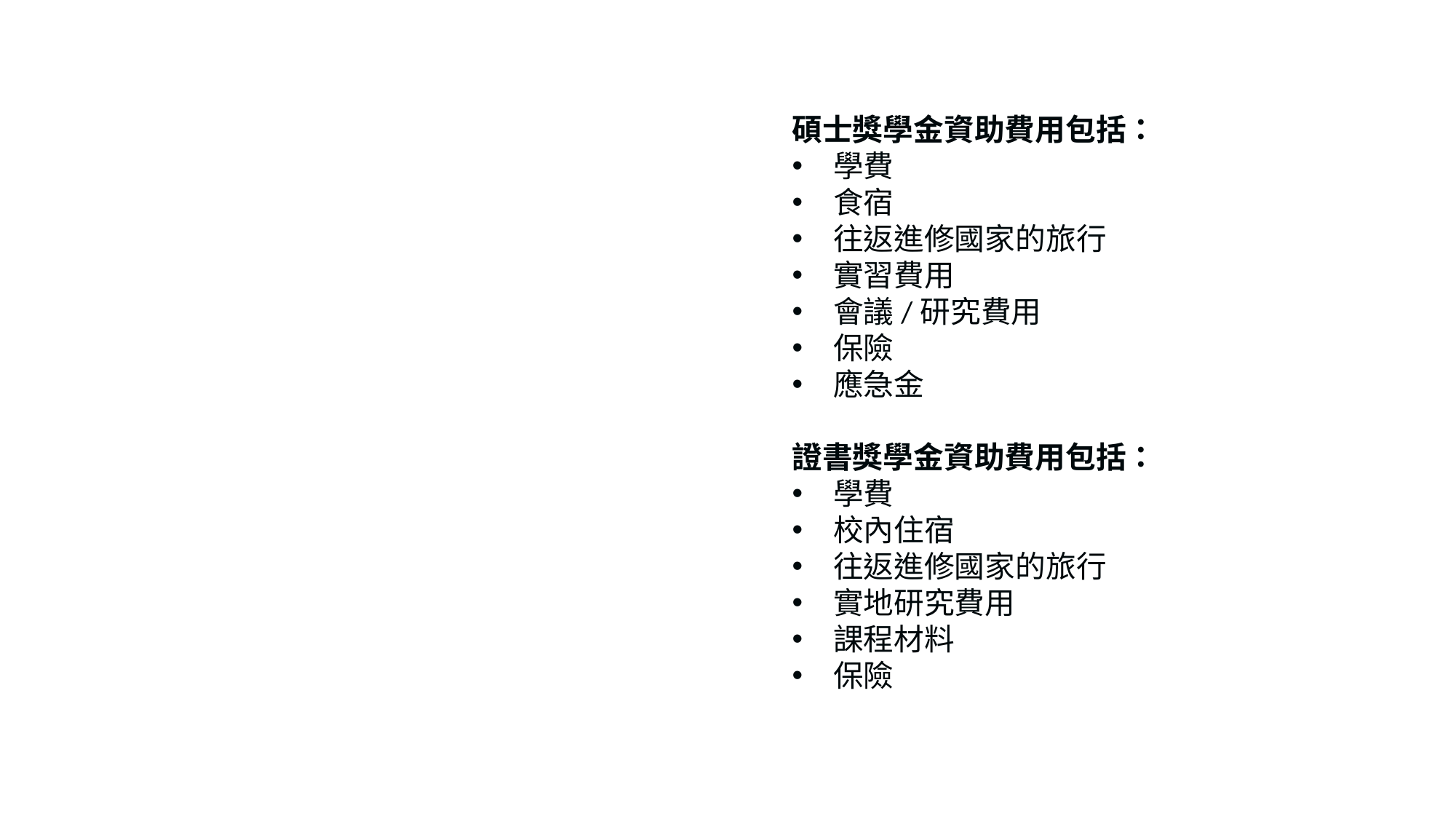

碩士獎學金資助費用包括：
學費
食宿
往返進修國家的旅行
實習費用
會議/研究費用
保險
應急金

證書獎學金資助費用包括：
學費
校內住宿
往返進修國家的旅行
實地研究費用
課程材料
保險

獎學金資助的金額
平均資助總金額：

碩士獎學金：86,000美元
證書獎學金：11,000 美元